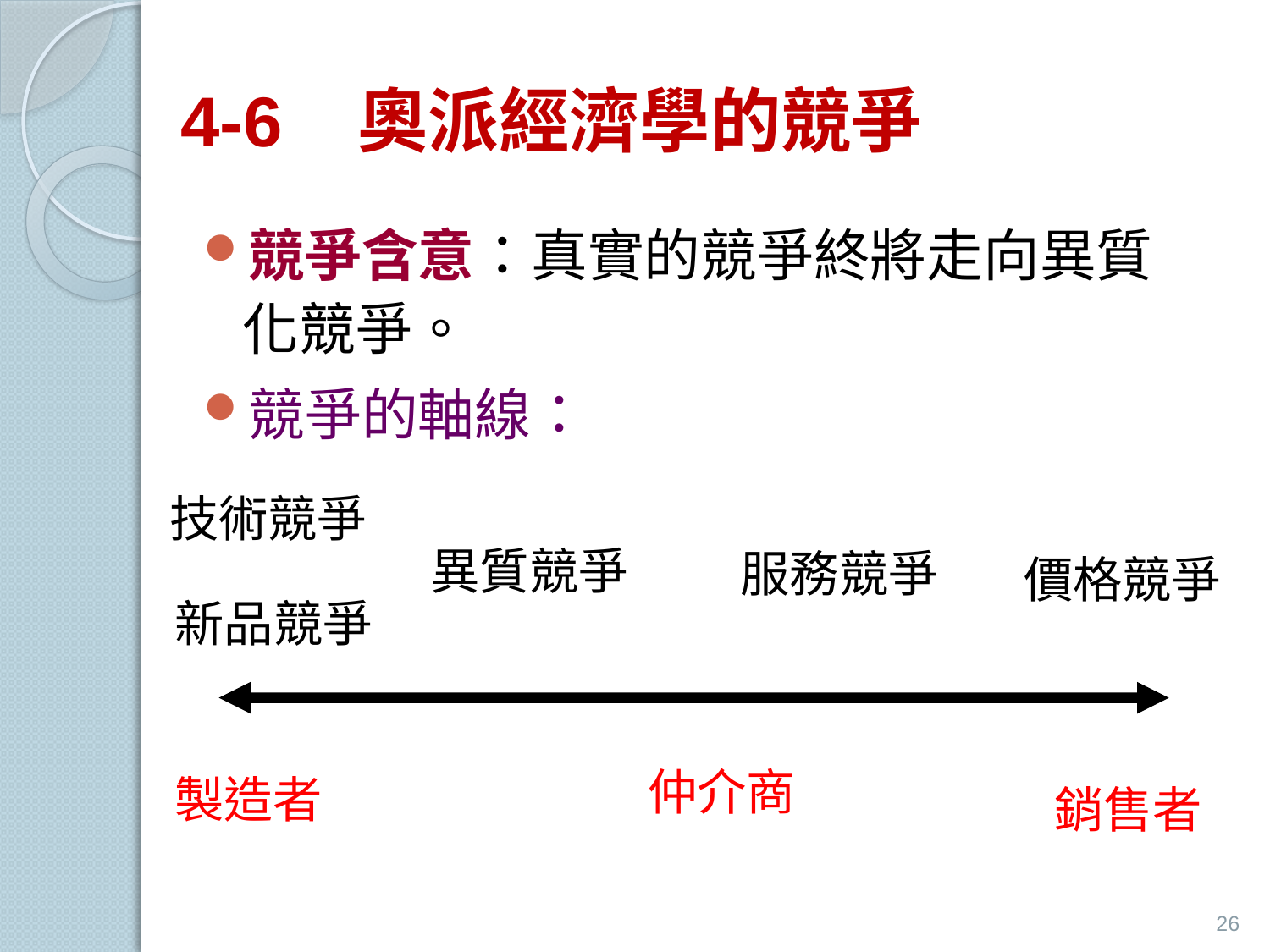

# 4-6   奧派經濟學的競爭
競爭含意：真實的競爭終將走向異質化競爭。
競爭的軸線：
技術競爭
異質競爭
服務競爭
價格競爭
新品競爭

仲介商
製造者
銷售者
26